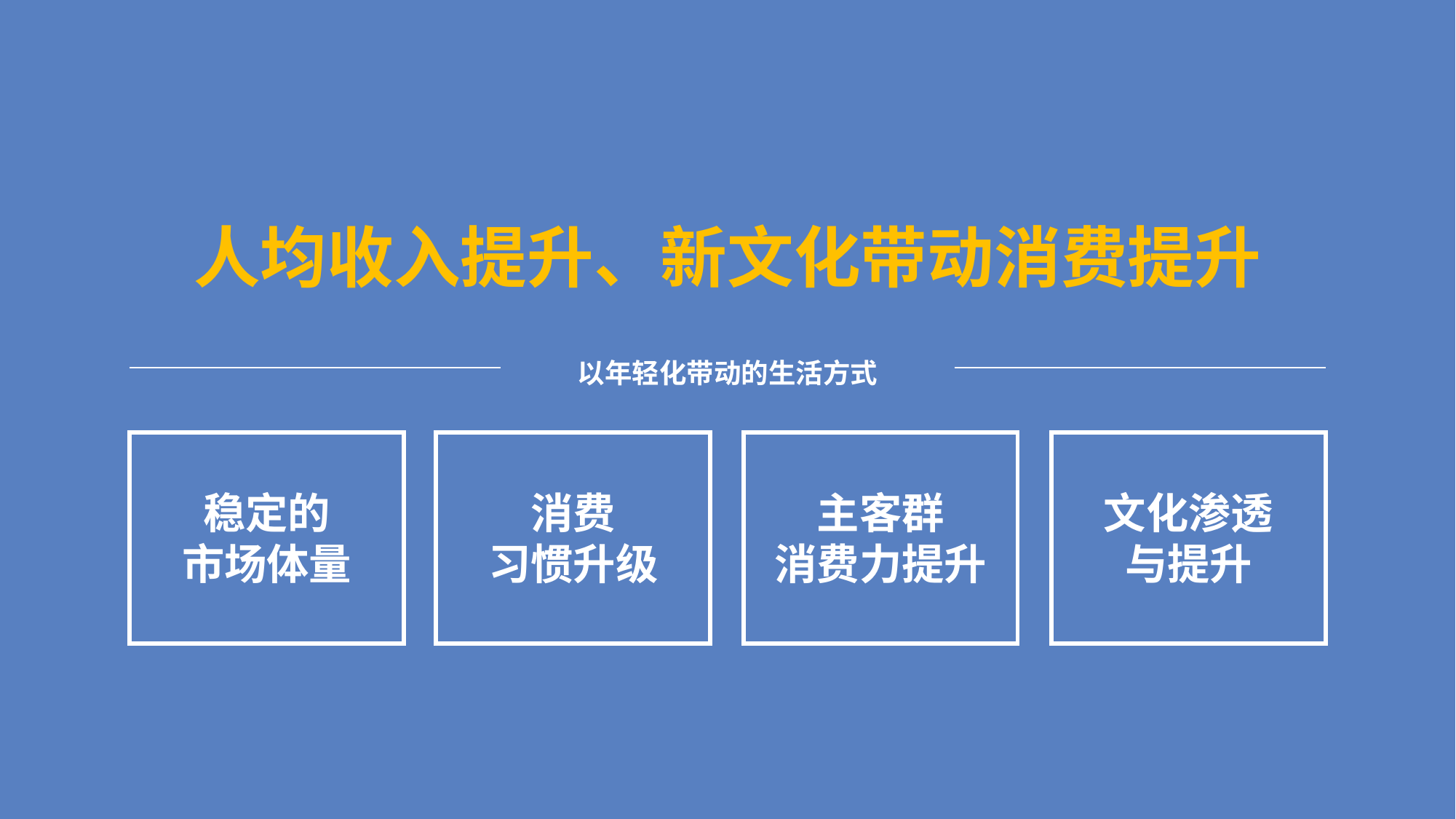

人均收入提升、新文化带动消费提升
以年轻化带动的生活方式

主客群
消费力提升
稳定的
市场体量
消费
习惯升级
文化渗透
与提升